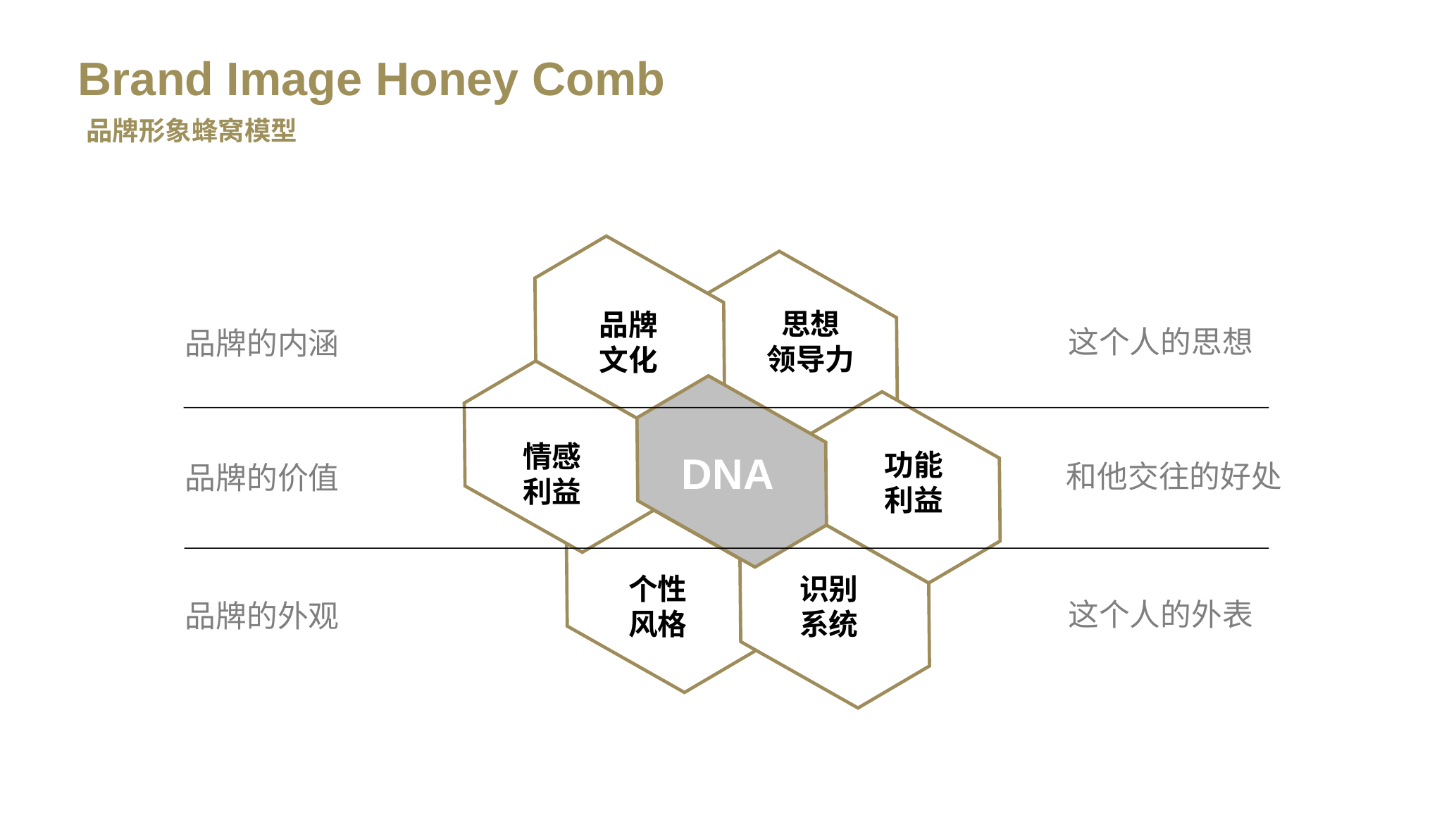

Brand Image Honey Comb
品牌形象蜂窝模型

思想
领导力
品牌
文化
这个人的思想
品牌的内涵

情感
利益
功能
利益
DNA
和他交往的好处
品牌的价值

识别
系统
个性
风格
这个人的外表
品牌的外观